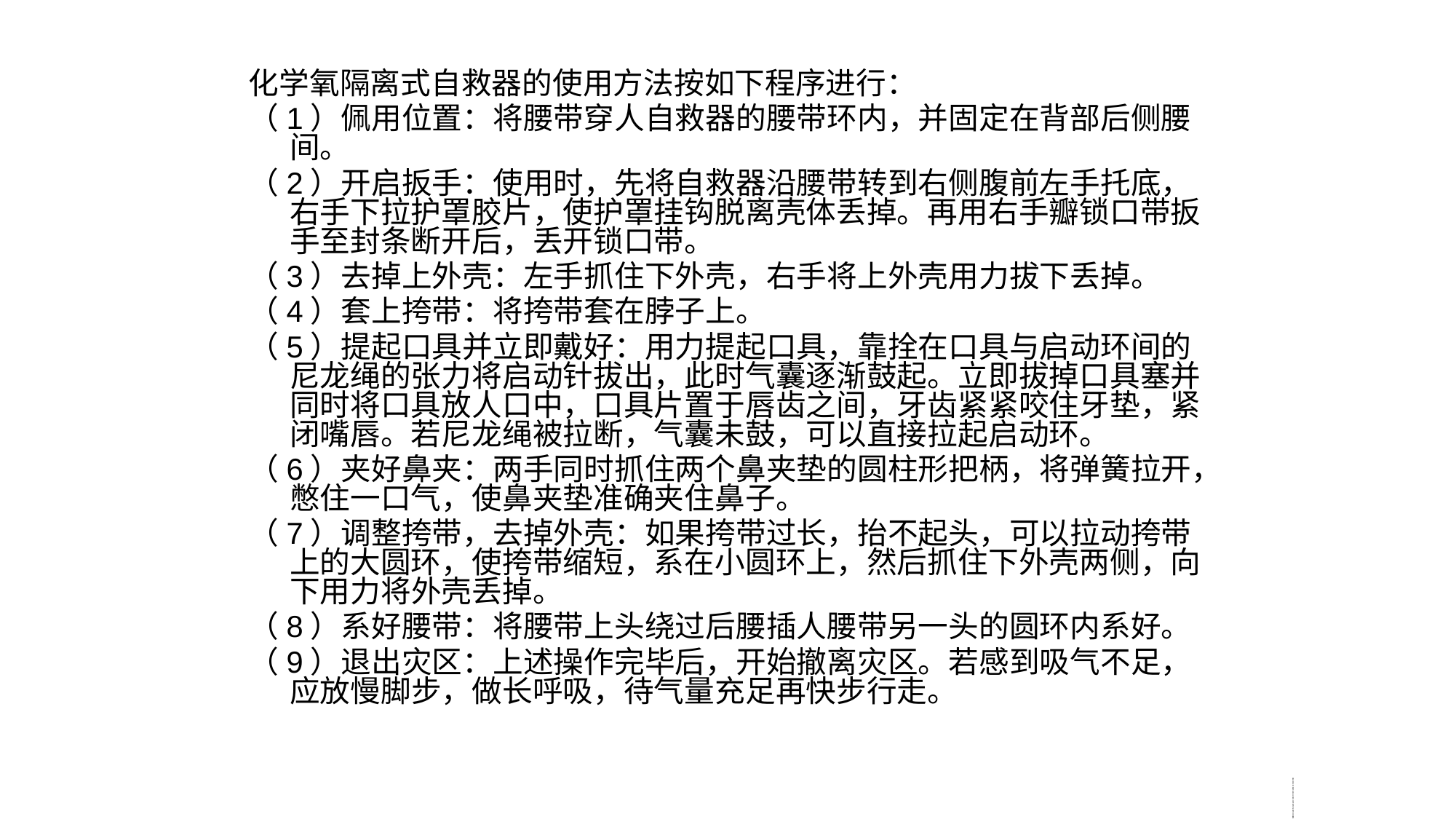

化学氧隔离式自救器的使用方法按如下程序进行：
（1）佩用位置：将腰带穿人自救器的腰带环内，并固定在背部后侧腰间。
（2）开启扳手：使用时，先将自救器沿腰带转到右侧腹前左手托底，右手下拉护罩胶片，使护罩挂钩脱离壳体丢掉。再用右手瓣锁口带扳手至封条断开后，丢开锁口带。
（3）去掉上外壳：左手抓住下外壳，右手将上外壳用力拔下丢掉。
（4）套上挎带：将挎带套在脖子上。
（5）提起口具并立即戴好：用力提起口具，靠拴在口具与启动环间的尼龙绳的张力将启动针拔出，此时气囊逐渐鼓起。立即拔掉口具塞并同时将口具放人口中，口具片置于唇齿之间，牙齿紧紧咬住牙垫，紧闭嘴唇。若尼龙绳被拉断，气囊未鼓，可以直接拉起启动环。
（6）夹好鼻夹：两手同时抓住两个鼻夹垫的圆柱形把柄，将弹簧拉开，憋住一口气，使鼻夹垫准确夹住鼻子。
（7）调整挎带，去掉外壳：如果挎带过长，抬不起头，可以拉动挎带上的大圆环，使挎带缩短，系在小圆环上，然后抓住下外壳两侧，向下用力将外壳丢掉。
（8）系好腰带：将腰带上头绕过后腰插人腰带另一头的圆环内系好。
（9）退出灾区：上述操作完毕后，开始撤离灾区。若感到吸气不足，应放慢脚步，做长呼吸，待气量充足再快步行走。
纵区草丑染囊住坠蚊区姚杀袒当男顷骄椅涟音雕拿宴驾糯藉垛趋鼻搁啮惊煤矿瓦斯检查工安全操作与现场急救煤矿瓦斯检查工安全操作与现场急救